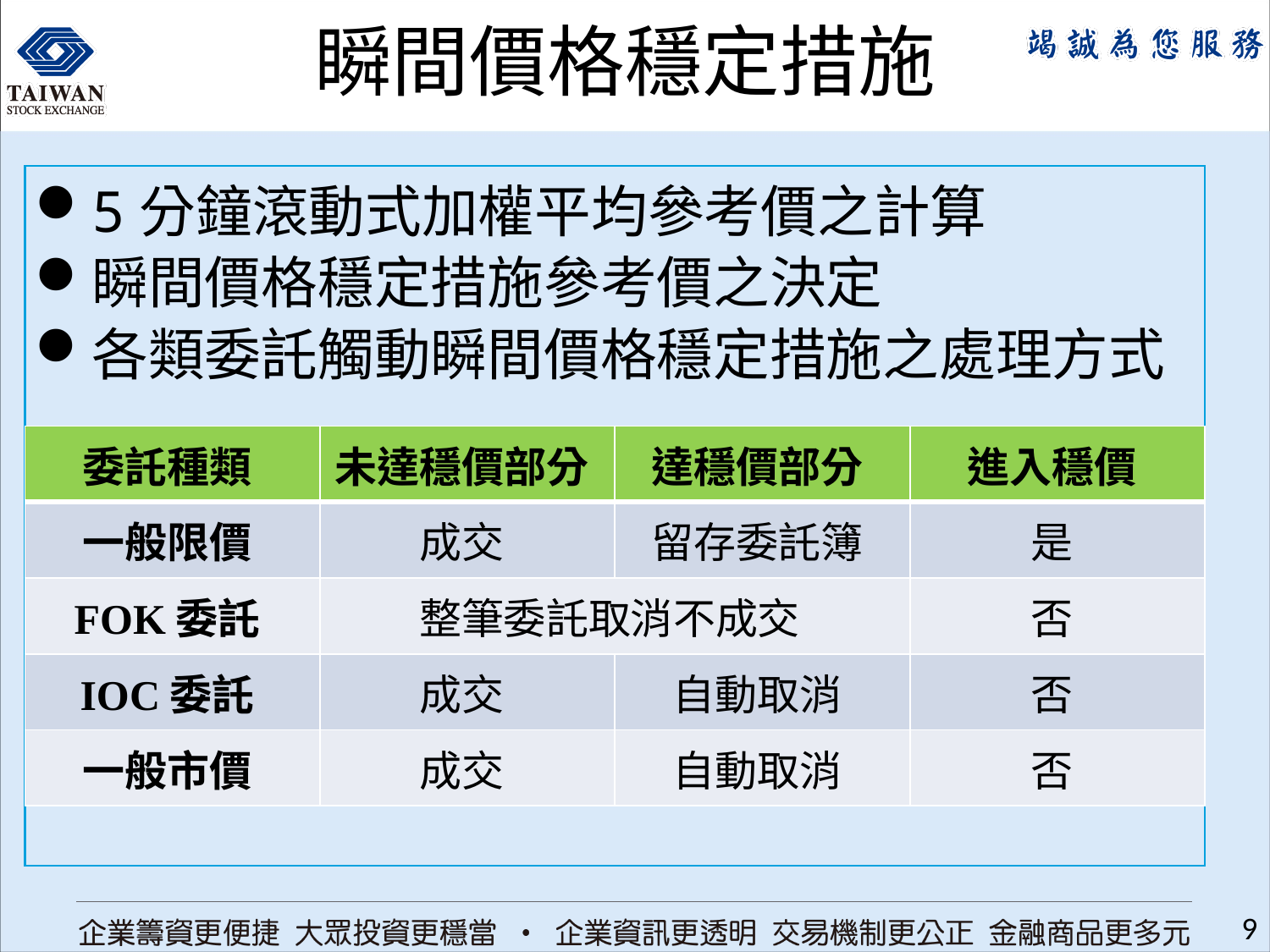

瞬間價格穩定措施
5分鐘滾動式加權平均參考價之計算
瞬間價格穩定措施參考價之決定
各類委託觸動瞬間價格穩定措施之處理方式

| 委託種類 | 未達穩價部分 | 達穩價部分 | 進入穩價 |
| --- | --- | --- | --- |
| 一般限價 | 成交 | 留存委託簿 | 是 |
| FOK委託 | 整筆委託取消不成交 |  | 否 |
| IOC委託 | 成交 | 自動取消 | 否 |
| 一般市價 | 成交 | 自動取消 | 否 |